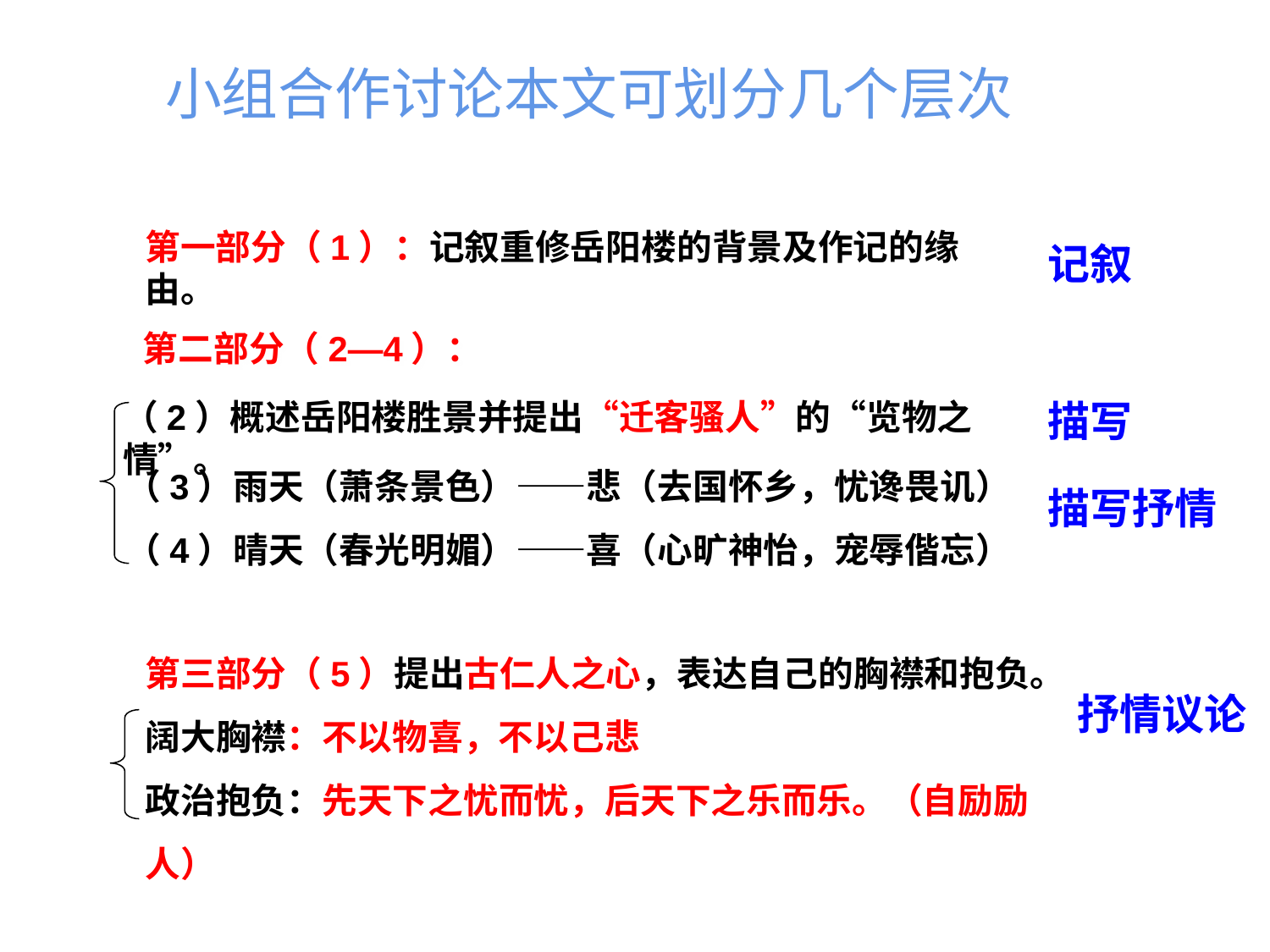

小组合作讨论本文可划分几个层次

第一部分（1）：记叙重修岳阳楼的背景及作记的缘由。
记叙

      第二部分（2—4）：
（2）概述岳阳楼胜景并提出“迁客骚人”的“览物之情”。
描写

（3）雨天（萧条景色）——悲（去国怀乡，忧谗畏讥）
（4）晴天（春光明媚）——喜（心旷神怡，宠辱偕忘）
描写抒情

第三部分（5）提出古仁人之心，表达自己的胸襟和抱负。
阔大胸襟：不以物喜，不以己悲
政治抱负：先天下之忧而忧，后天下之乐而乐。（自励励人）
抒情议论